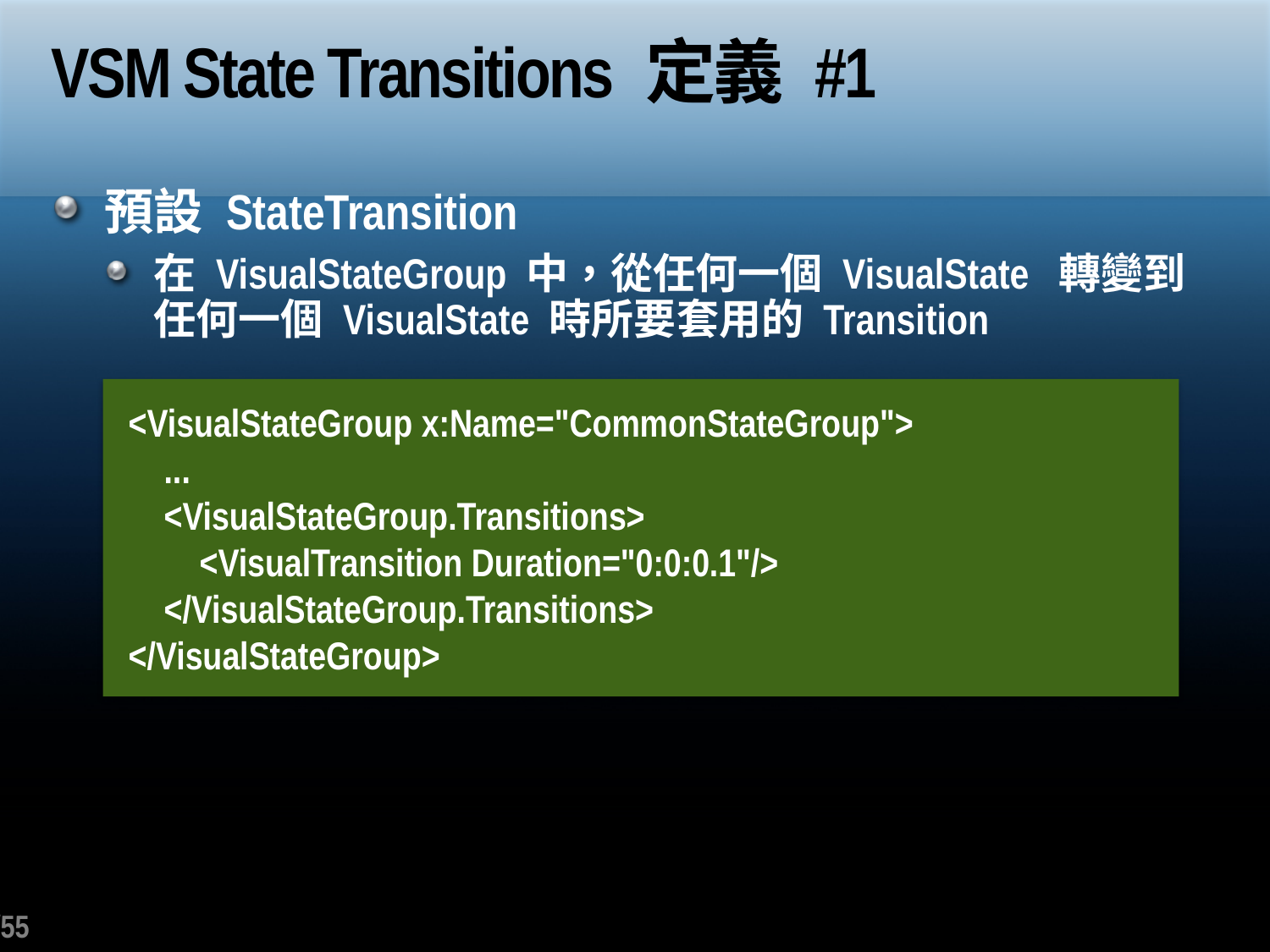

# VSM State Transitions 定義 #1
預設 StateTransition
在 VisualStateGroup 中，從任何一個 VisualState  轉變到任何一個 VisualState 時所要套用的 Transition
<VisualStateGroup x:Name="CommonStateGroup">
    ...
    <VisualStateGroup.Transitions>
        <VisualTransition Duration="0:0:0.1"/>
    </VisualStateGroup.Transitions>
</VisualStateGroup>